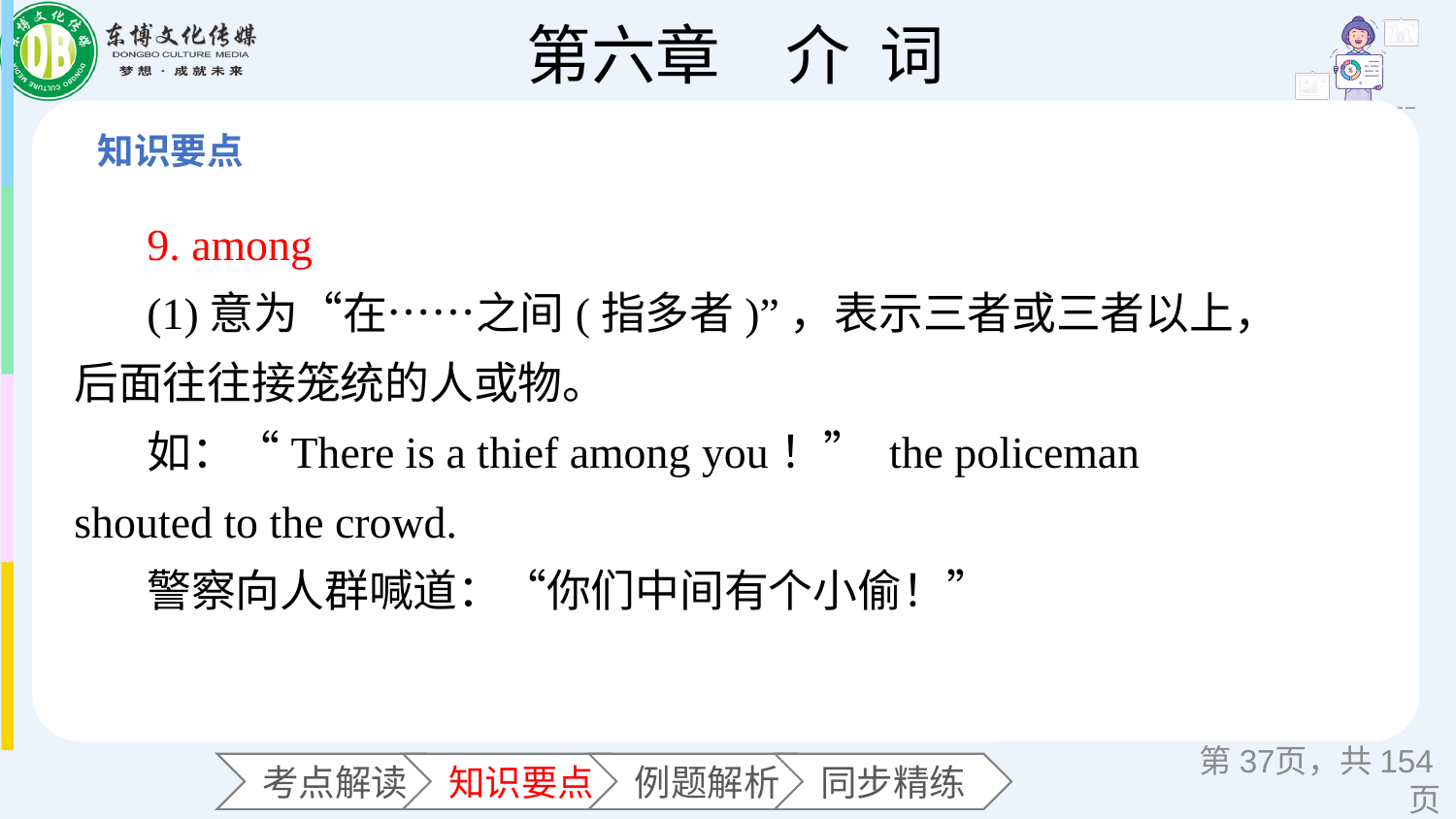

9. among
(1)意为“在……之间(指多者)”，表示三者或三者以上，后面往往接笼统的人或物。
如：“There is a thief among you！” the policeman shouted to the crowd.
警察向人群喊道：“你们中间有个小偷！”
第37页，共154页